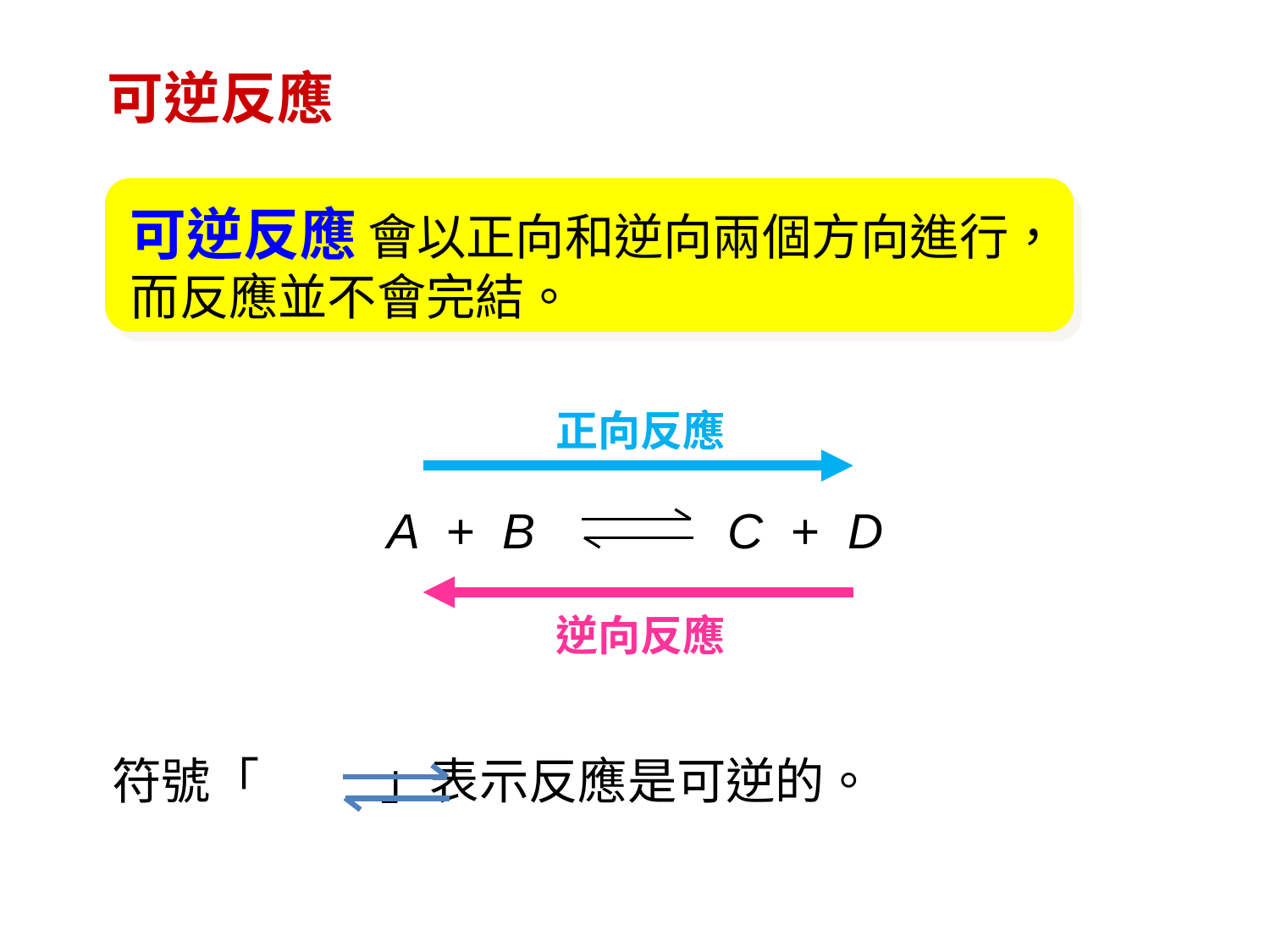

可逆反應

可逆反應 會以正向和逆向兩個方向進行，而反應並不會完結。
正向反應
A  +  B              C  +  D
逆向反應
符號「           」表示反應是可逆的。